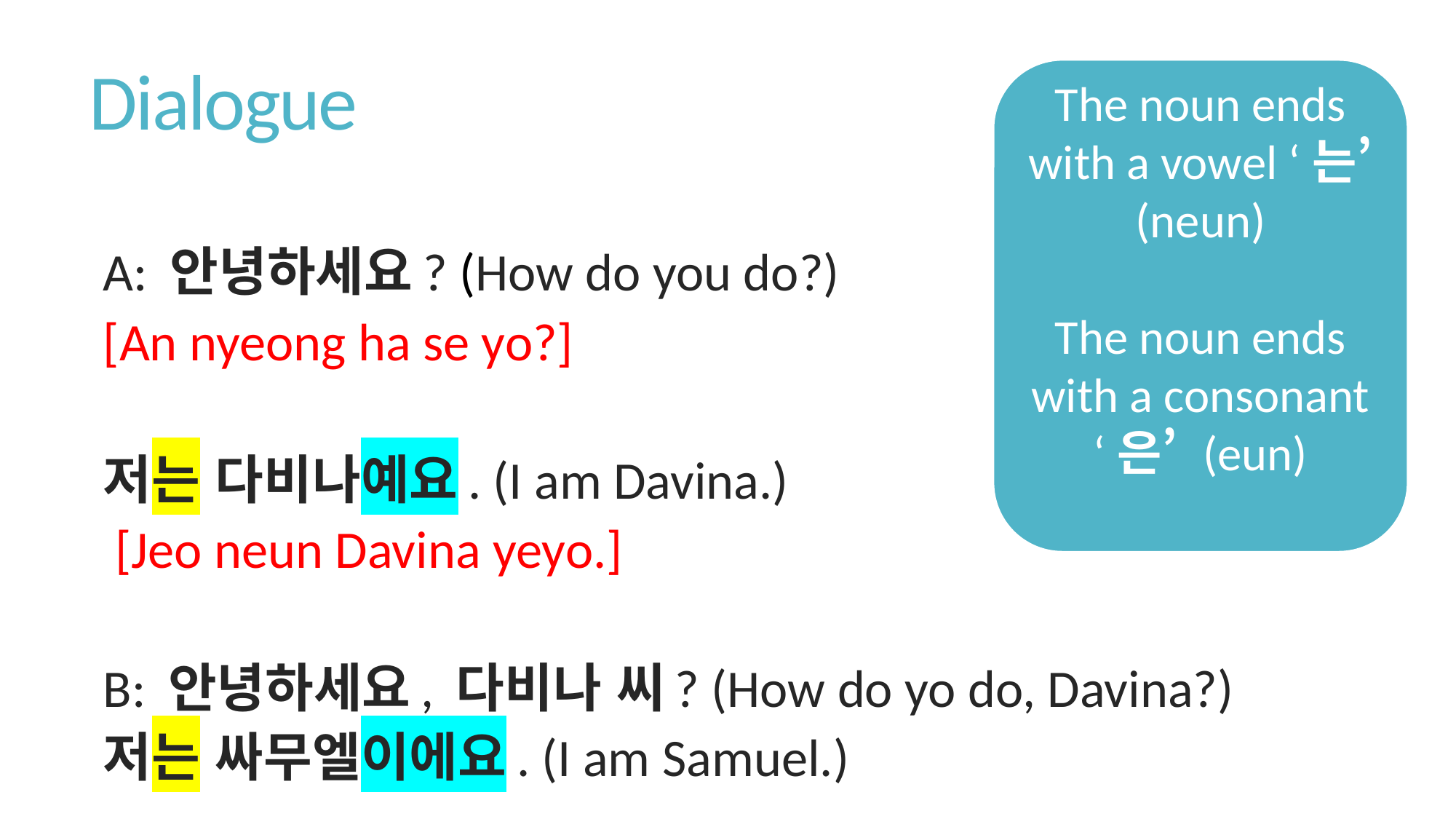

# Dialogue
The noun ends with a vowel ‘는’ (neun)

The noun ends with a consonant ‘은’ (eun)

A: 안녕하세요? (How do you do?)
[An nyeong ha se yo?]

저는 다비나예요. (I am Davina.)
 [Jeo neun Davina yeyo.]

B: 안녕하세요, 다비나 씨? (How do yo do, Davina?)
저는 싸무엘이에요. (I am Samuel.)